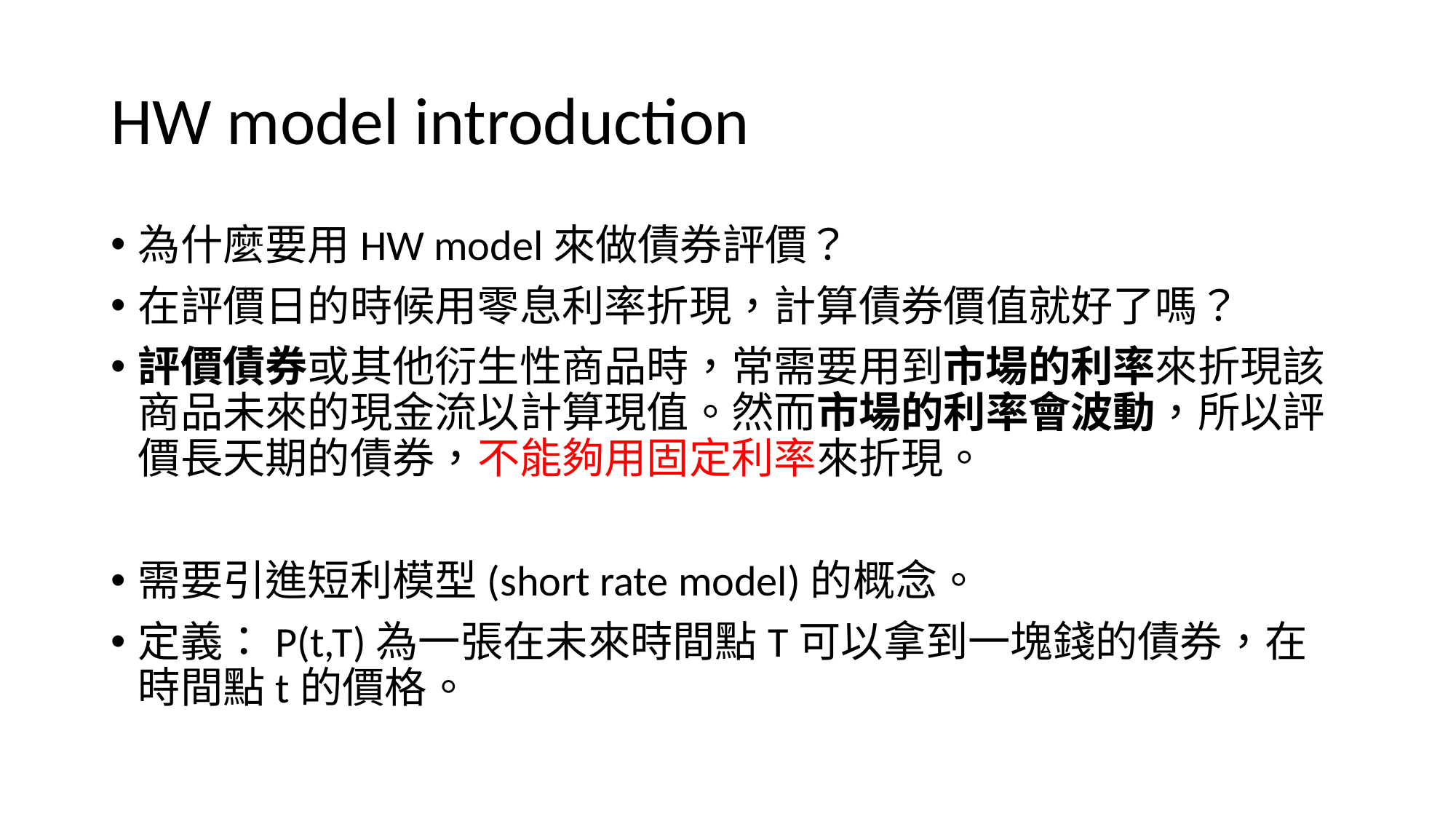

# HW model introduction
為什麼要用HW model來做債券評價？
在評價日的時候用零息利率折現，計算債券價值就好了嗎？
評價債券或其他衍生性商品時，常需要用到市場的利率來折現該商品未來的現金流以計算現值。然而市場的利率會波動，所以評價長天期的債券，不能夠用固定利率來折現。

需要引進短利模型(short rate model)的概念。
定義：P(t,T)為一張在未來時間點T可以拿到一塊錢的債券，在時間點t的價格。